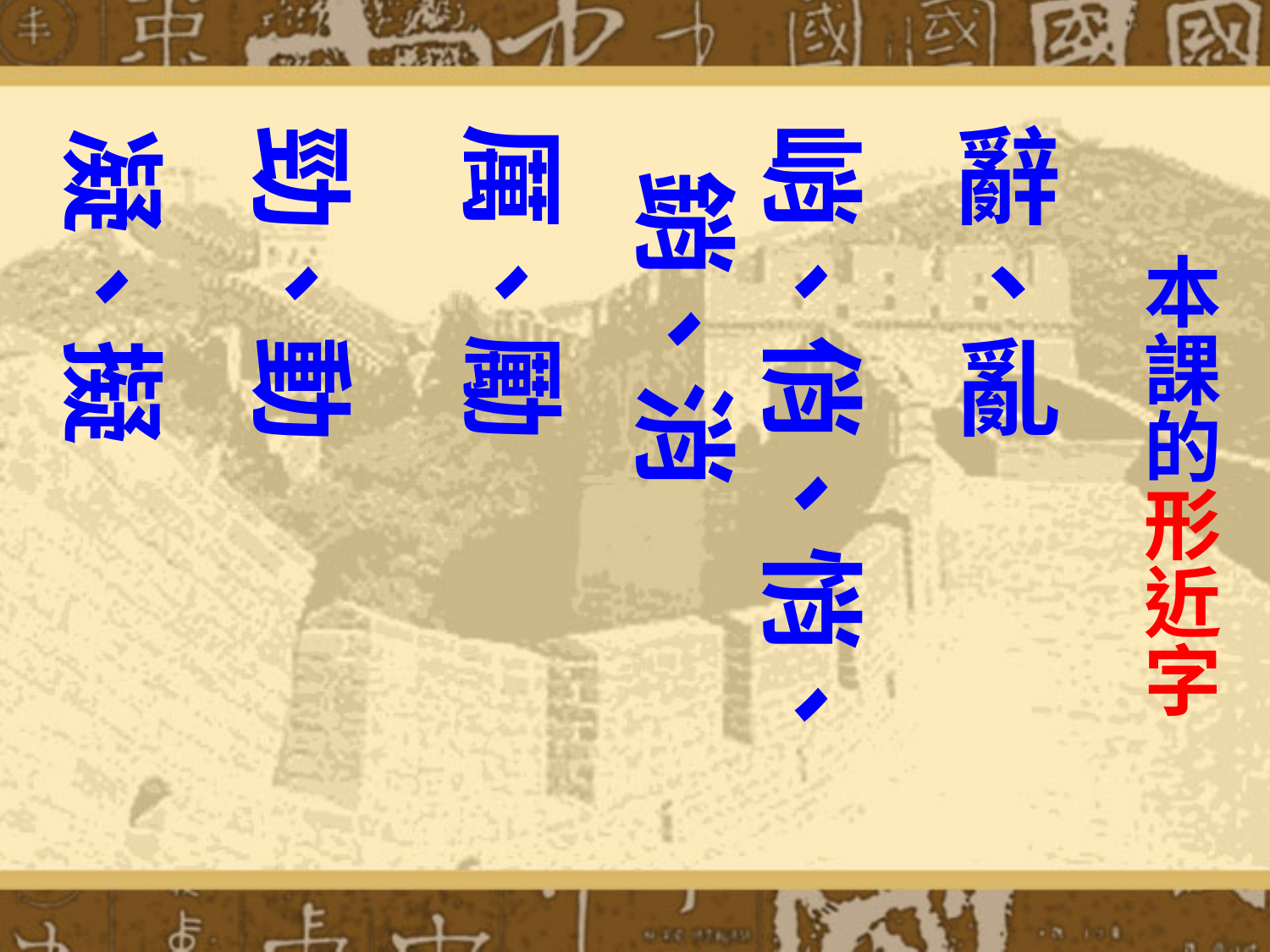

峭、俏、悄、銷、消
辭、亂
厲、勵
勁、動
凝、擬
# 本課的形近字